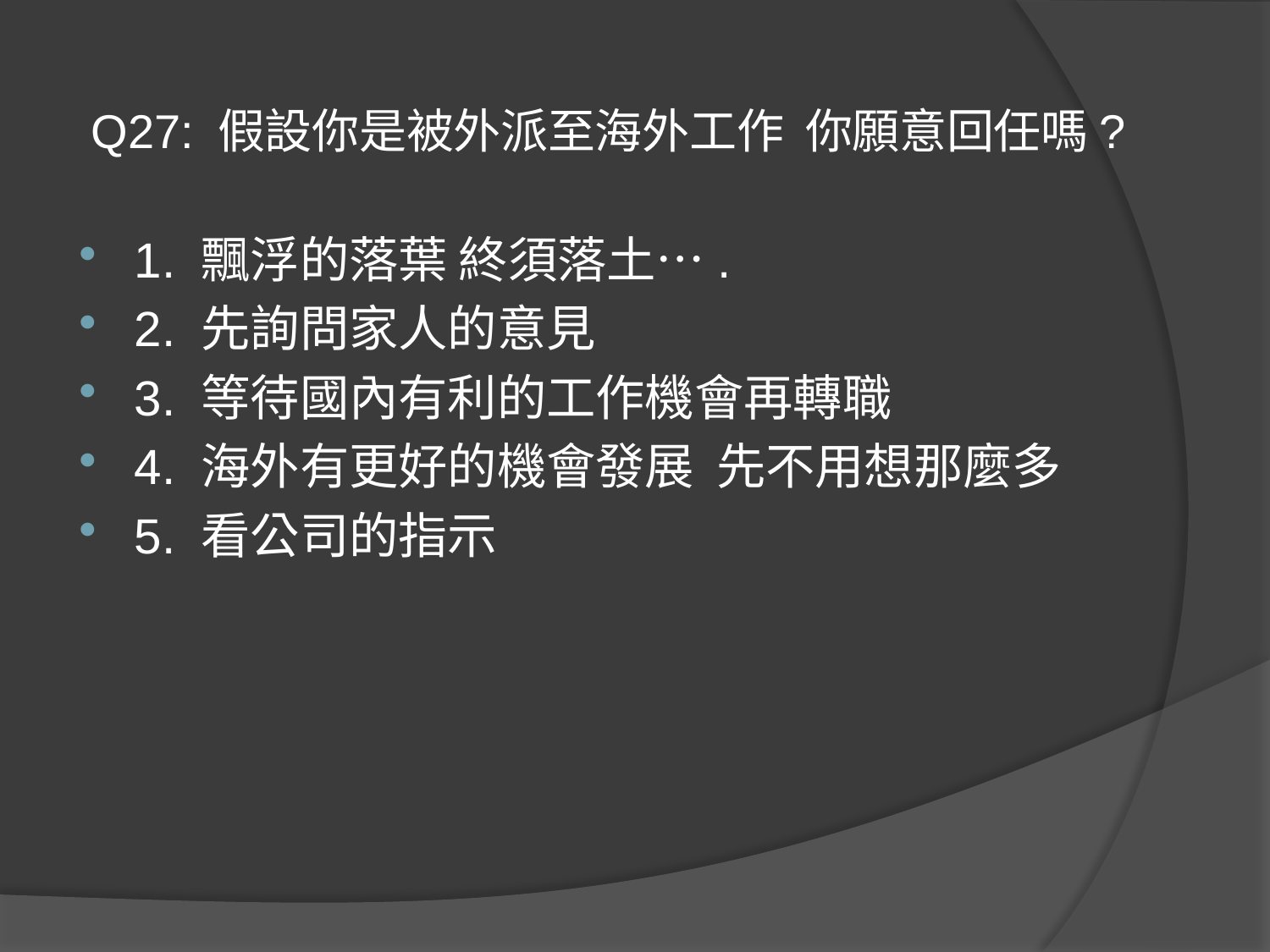

# Q27: 假設你是被外派至海外工作  你願意回任嗎?
1. 飄浮的落葉 終須落土….
2. 先詢問家人的意見
3. 等待國內有利的工作機會再轉職
4. 海外有更好的機會發展  先不用想那麼多
5. 看公司的指示